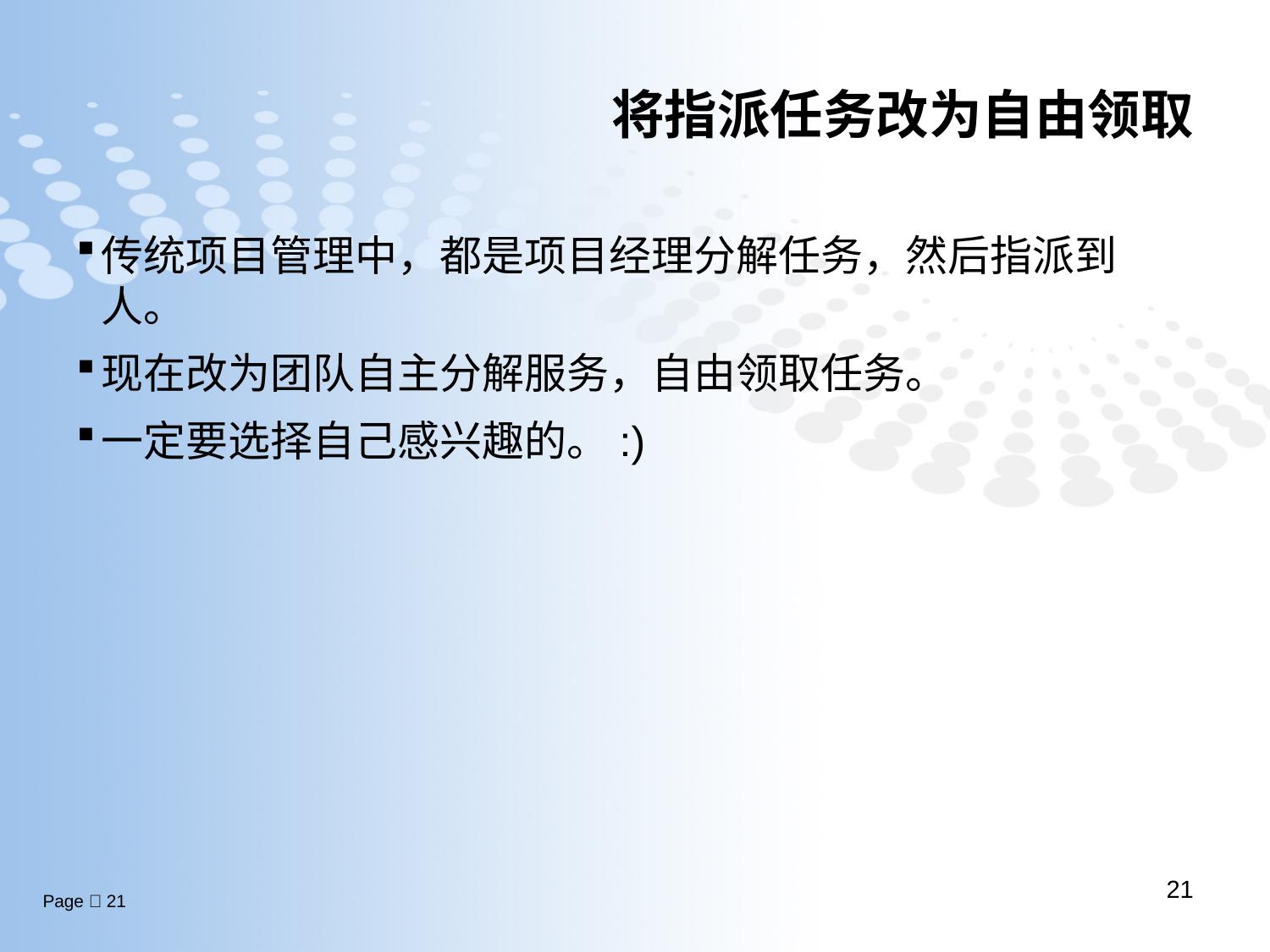

# 将指派任务改为自由领取
传统项目管理中，都是项目经理分解任务，然后指派到人。
现在改为团队自主分解服务，自由领取任务。
一定要选择自己感兴趣的。:)
21